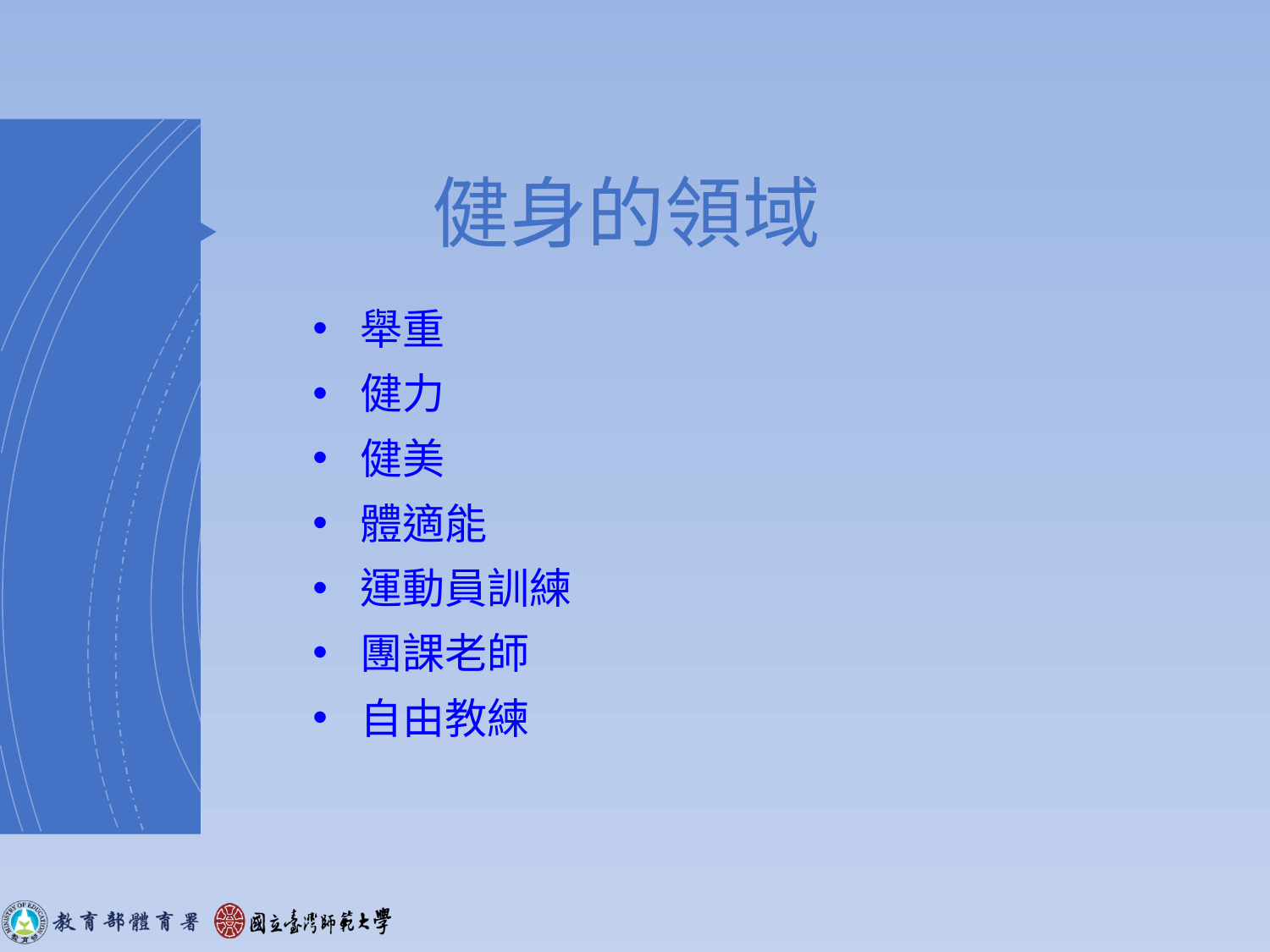

# 健身的領域

舉重
健力
健美
體適能
運動員訓練
團課老師
自由教練